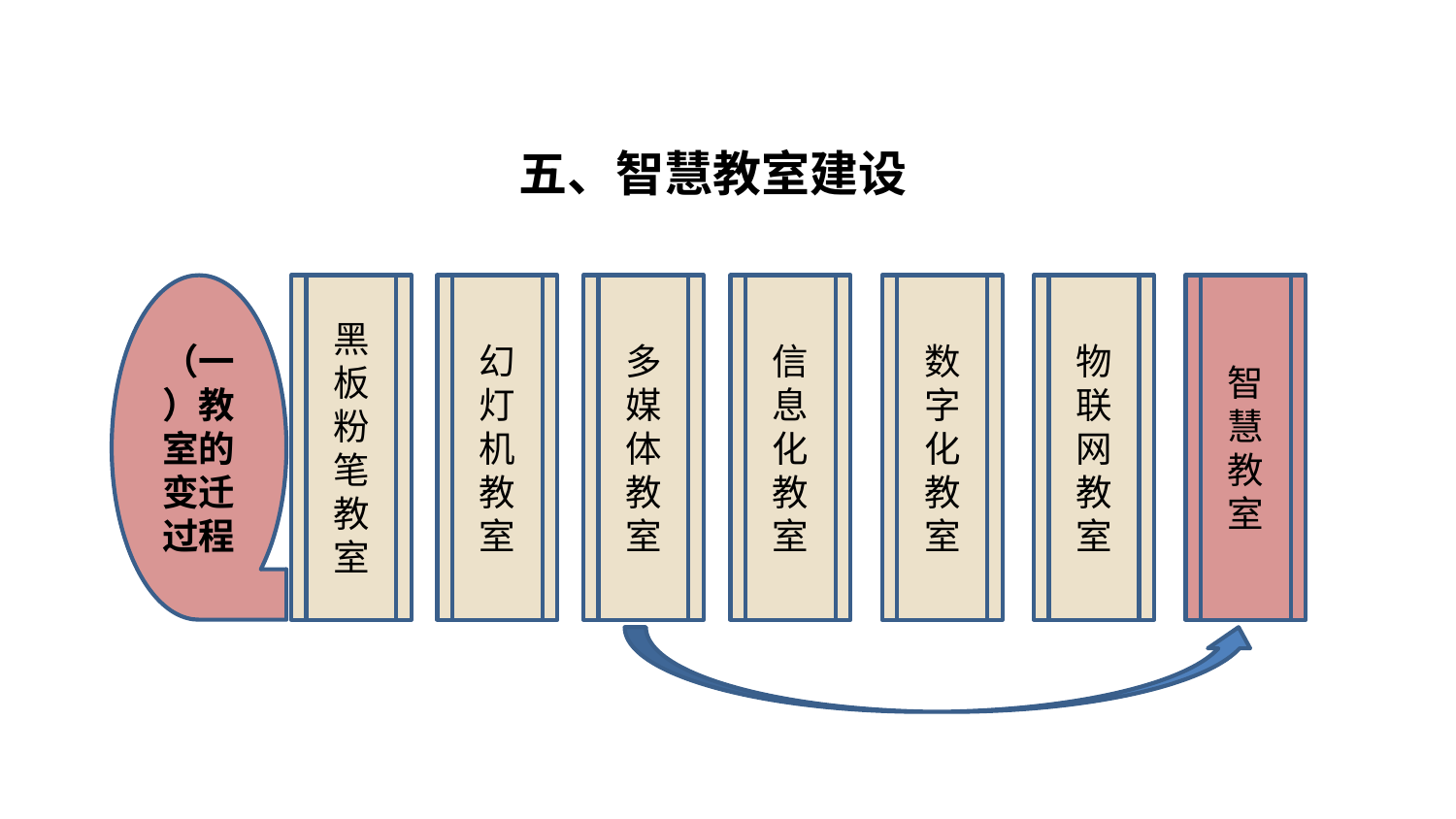

# 五、智慧教室建设
信息化教室
数字化教室
物联网教室
智慧教室
（一）教室的
变迁过程
黑板粉笔教室
幻灯机教室
多媒体教室